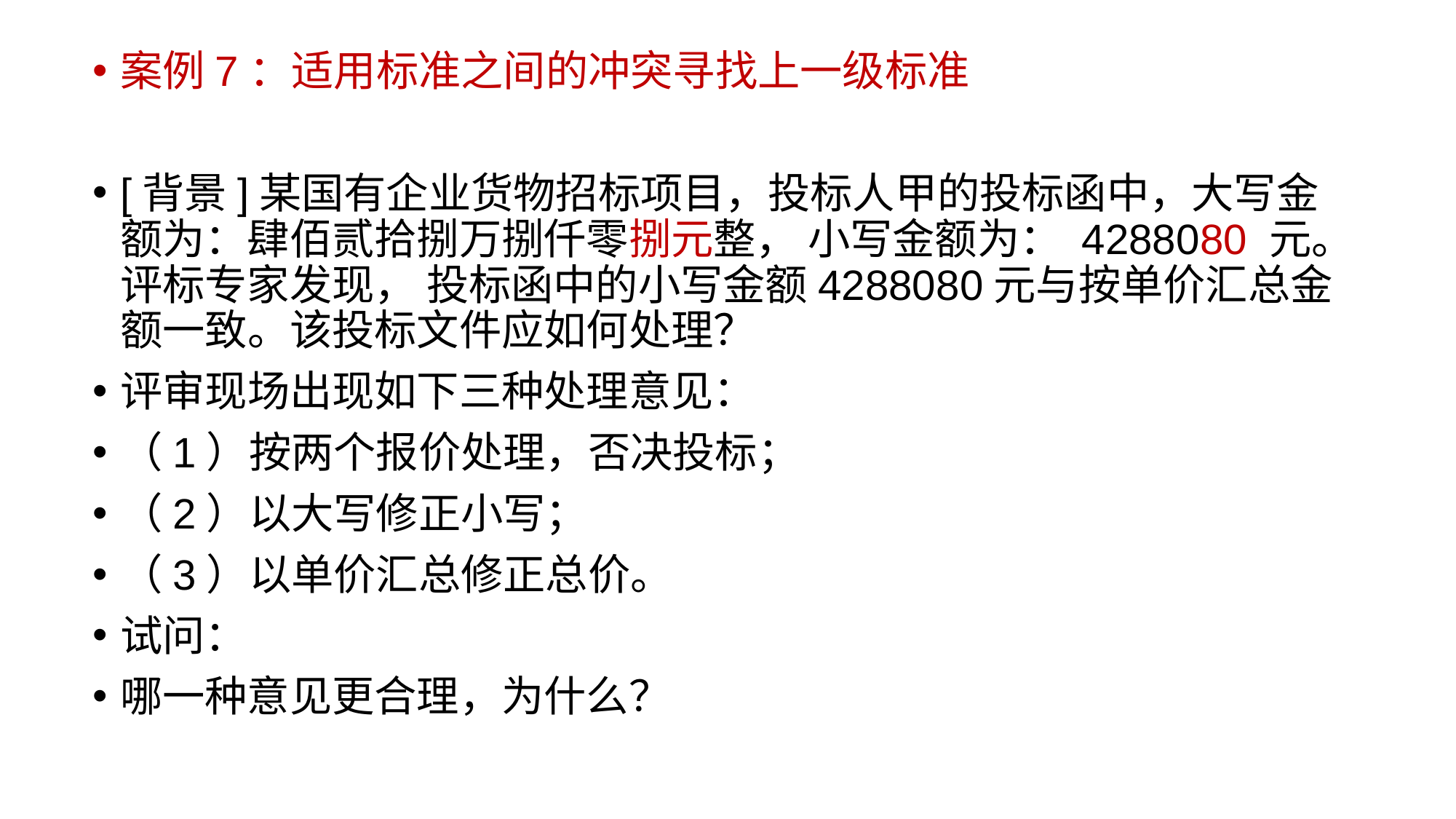

案例7：适用标准之间的冲突寻找上一级标准

[背景]某国有企业货物招标项目，投标人甲的投标函中，大写金额为：肆佰贰拾捌万捌仟零捌元整， 小写金额为： 4288080 元。评标专家发现， 投标函中的小写金额4288080元与按单价汇总金额一致。该投标文件应如何处理？
评审现场出现如下三种处理意见：
（1）按两个报价处理，否决投标；
（2）以大写修正小写；
（3）以单价汇总修正总价。
试问：
哪一种意见更合理，为什么？